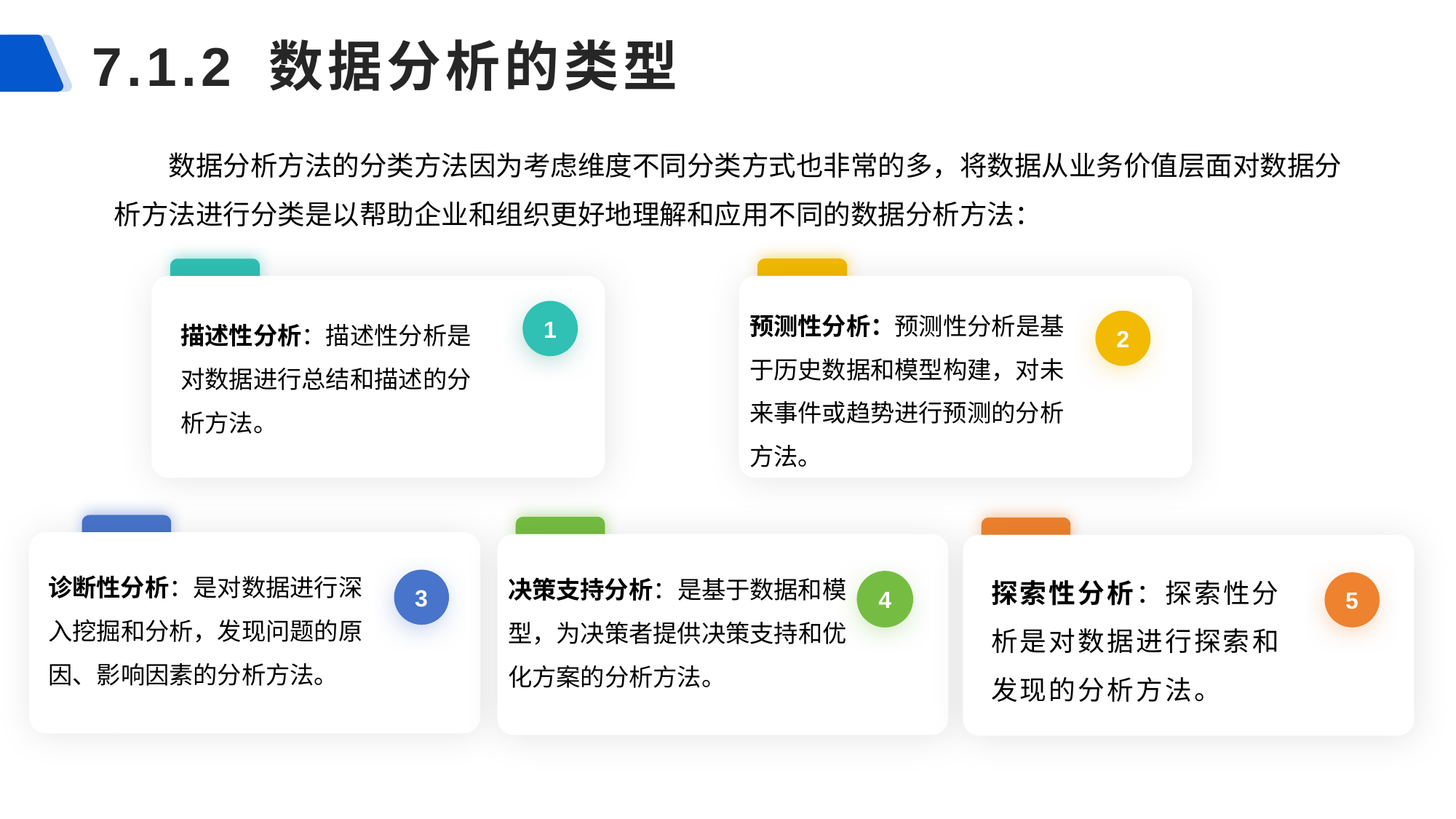

# 7.1.2 数据分析的类型
数据分析方法的分类方法因为考虑维度不同分类方式也非常的多，将数据从业务价值层面对数据分析方法进行分类是以帮助企业和组织更好地理解和应用不同的数据分析方法：

预测性分析：预测性分析是基于历史数据和模型构建，对未来事件或趋势进行预测的分析方法。
1
描述性分析：描述性分析是对数据进行总结和描述的分析方法。
2

诊断性分析：是对数据进行深入挖掘和分析，发现问题的原因、影响因素的分析方法。
决策支持分析：是基于数据和模型，为决策者提供决策支持和优化方案的分析方法。
探索性分析：探索性分析是对数据进行探索和发现的分析方法。
3
4
5